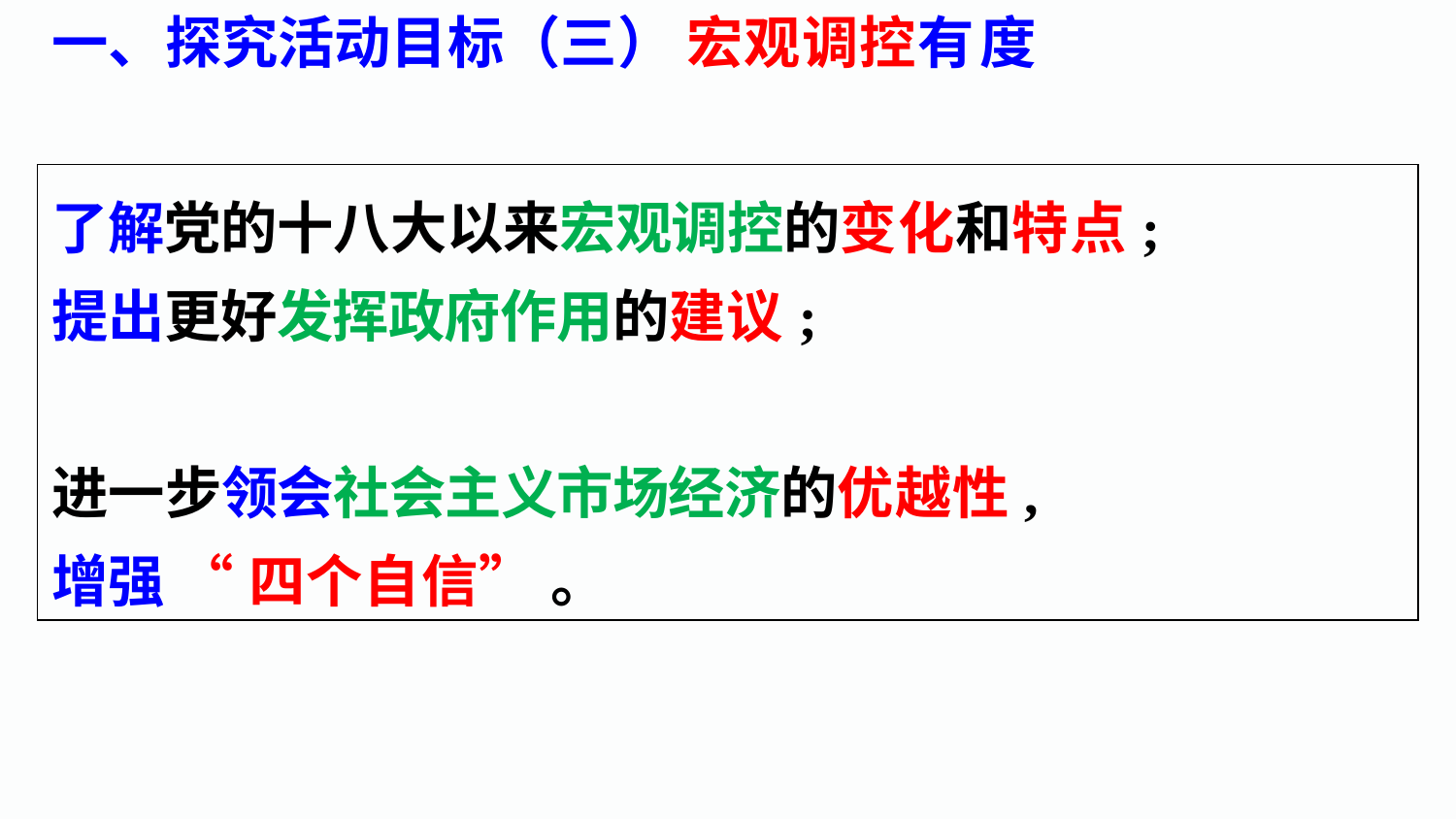

一、探究活动目标（三） 宏观调控有度
了解党的十八大以来宏观调控的变化和特点;
提出更好发挥政府作用的建议;

进一步领会社会主义市场经济的优越性,
增强 “ 四个自信” 。